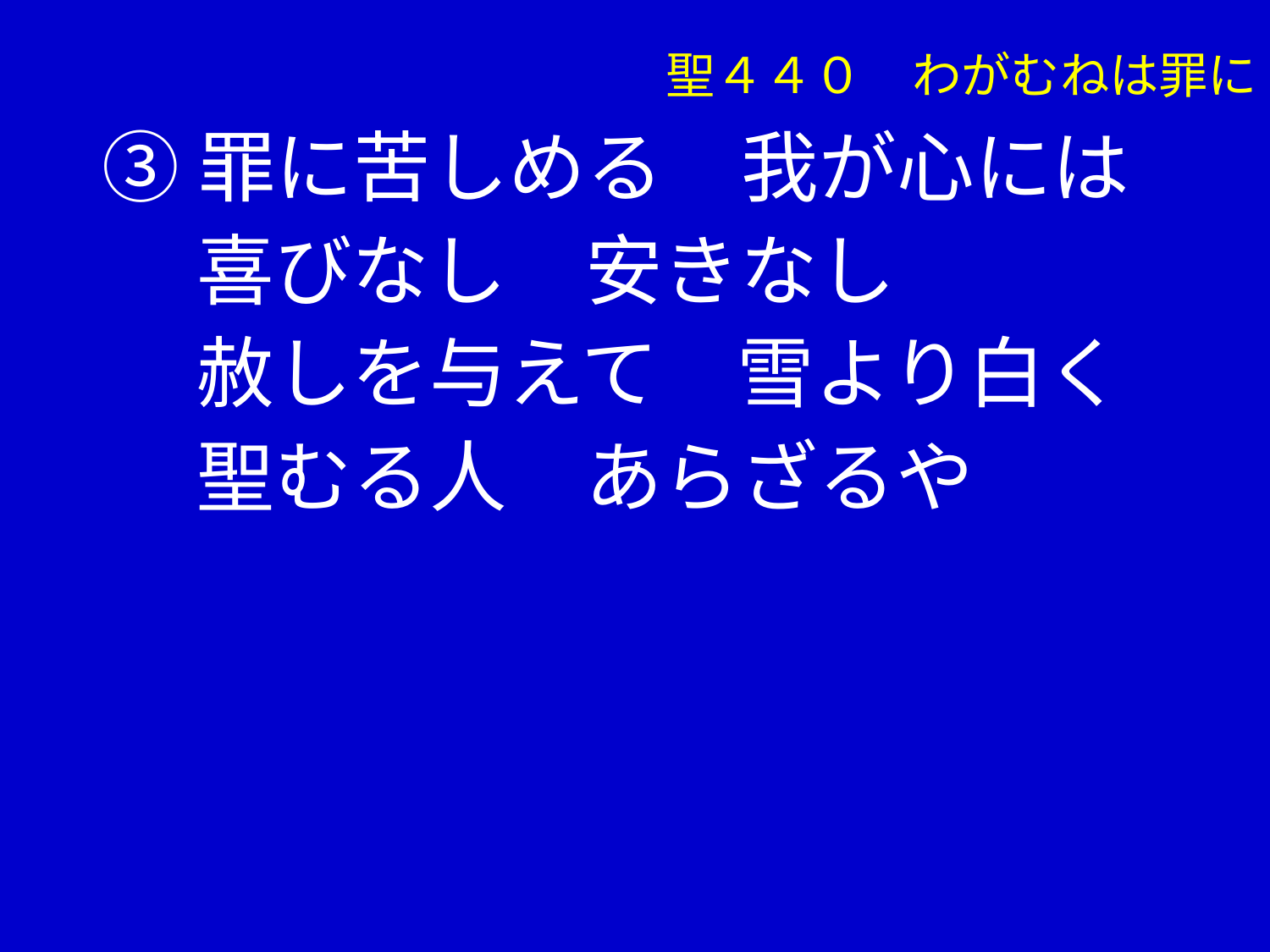

聖４４０　わがむねは罪に
③罪に苦しめる　我が心には
　 喜びなし　安きなし
　 赦しを与えて　雪より白く
　 聖むる人　あらざるや